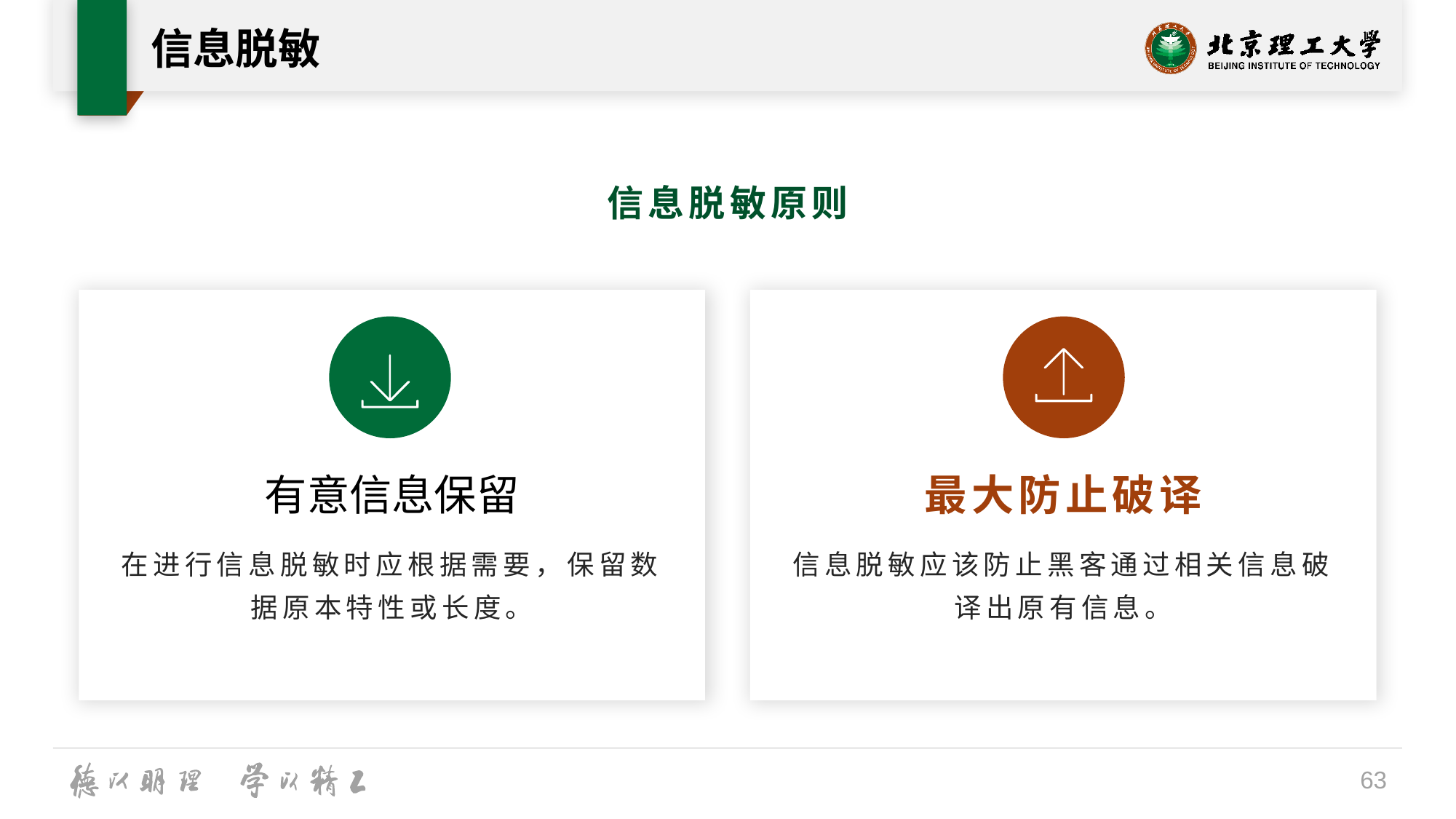

# 信息脱敏
信息脱敏原则

有意信息保留
最大防止破译
在进行信息脱敏时应根据需要，保留数据原本特性或长度。
信息脱敏应该防止黑客通过相关信息破译出原有信息。